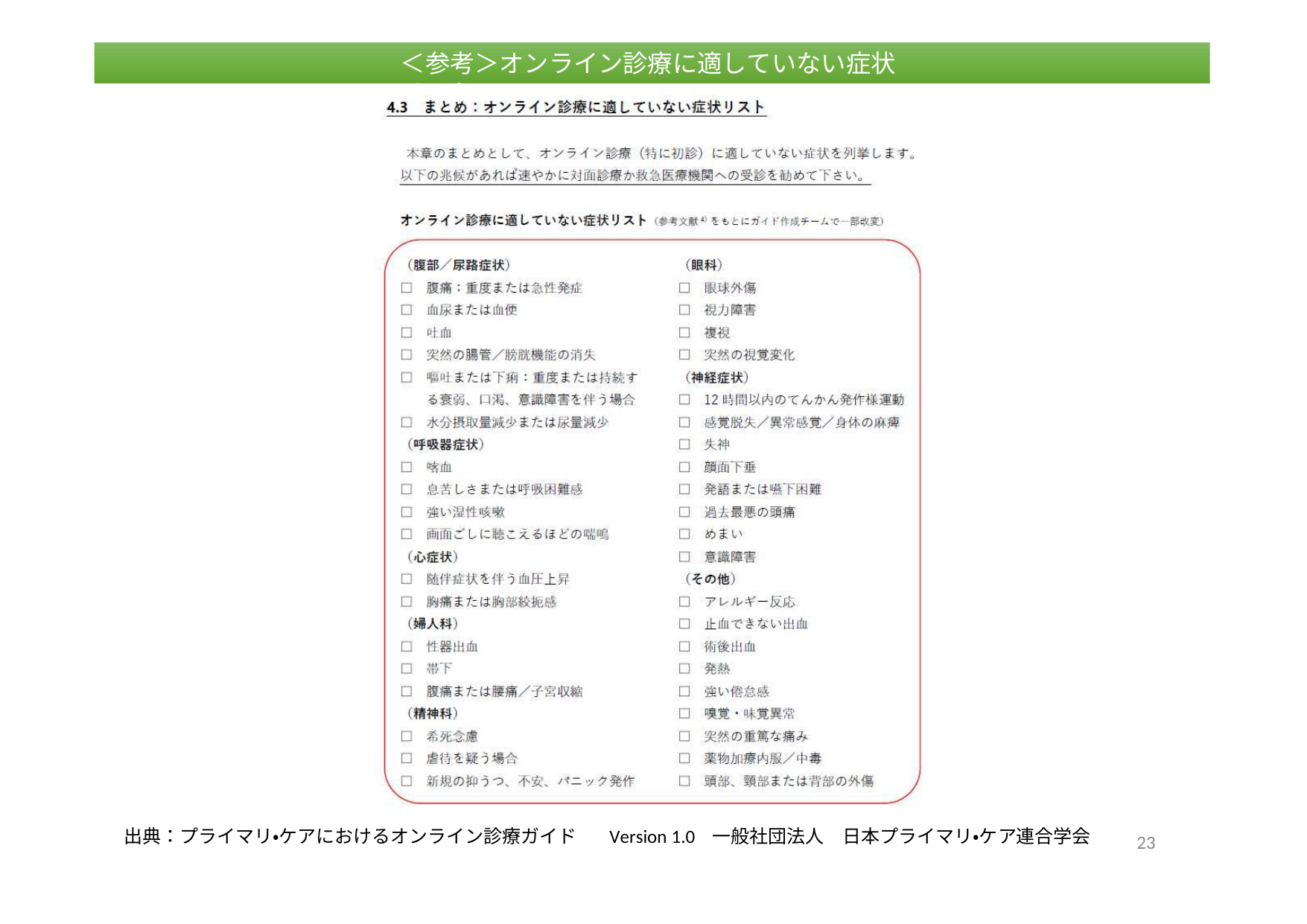

＜参考＞オンライン診療に適していない症状リスト
＜参考＞オンライン診療に適していない症状リスト

出典：プライマリ・ケアにおけるオンライン診療ガイド	Version 1.0	一般社団法人	日本プライマリ・ケア連合学会
23